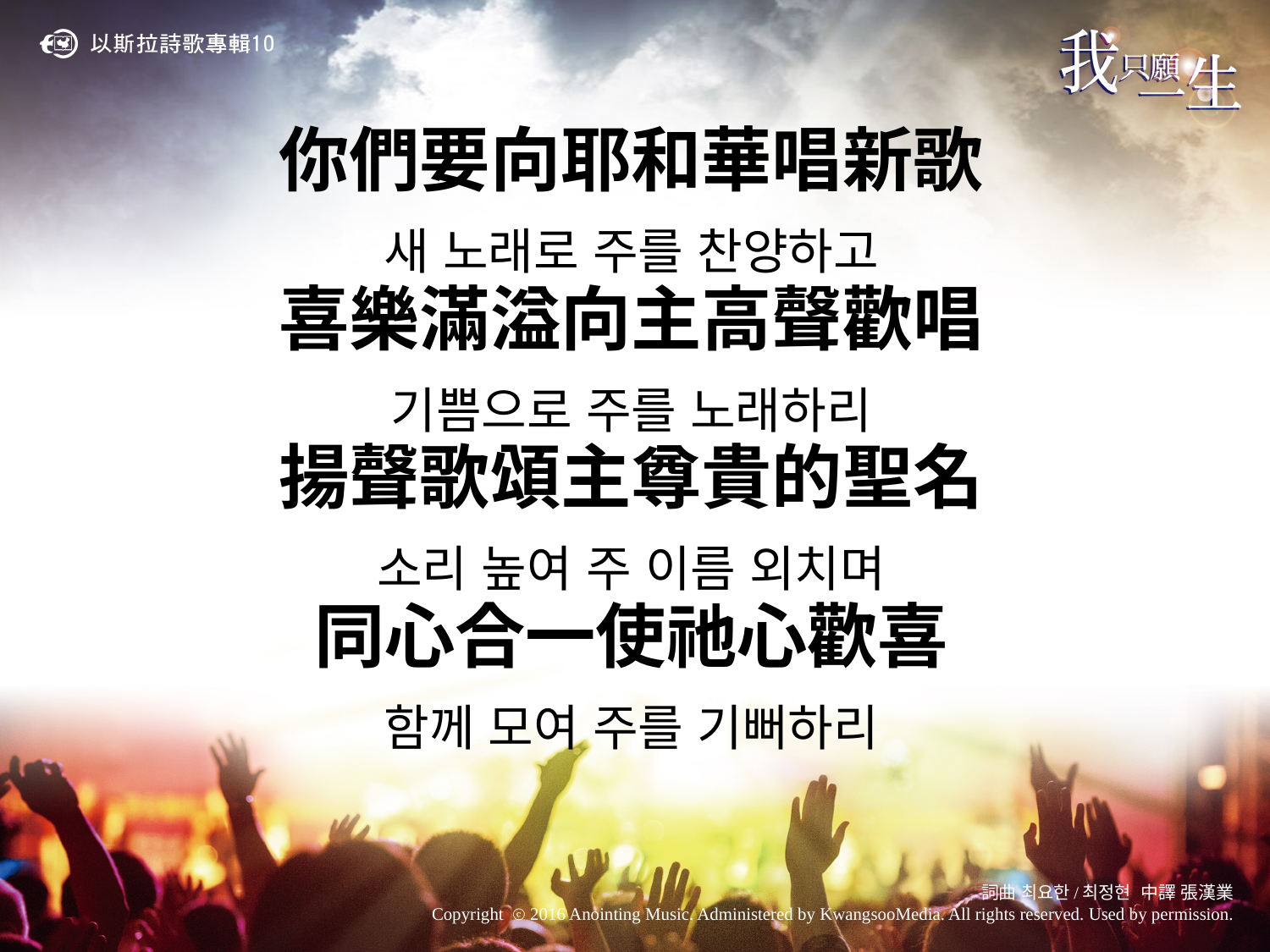

你們要向耶和華唱新歌
새 노래로 주를 찬양하고
喜樂滿溢向主高聲歡唱
기쁨으로 주를 노래하리
揚聲歌頌主尊貴的聖名
소리 높여 주 이름 외치며
同心合一使祂心歡喜
함께 모여 주를 기뻐하리
詞曲 최요한/최정현  中譯 張漢業
Copyright  ⓒ 2016 Anointing Music. Administered by KwangsooMedia. All rights reserved. Used by permission.